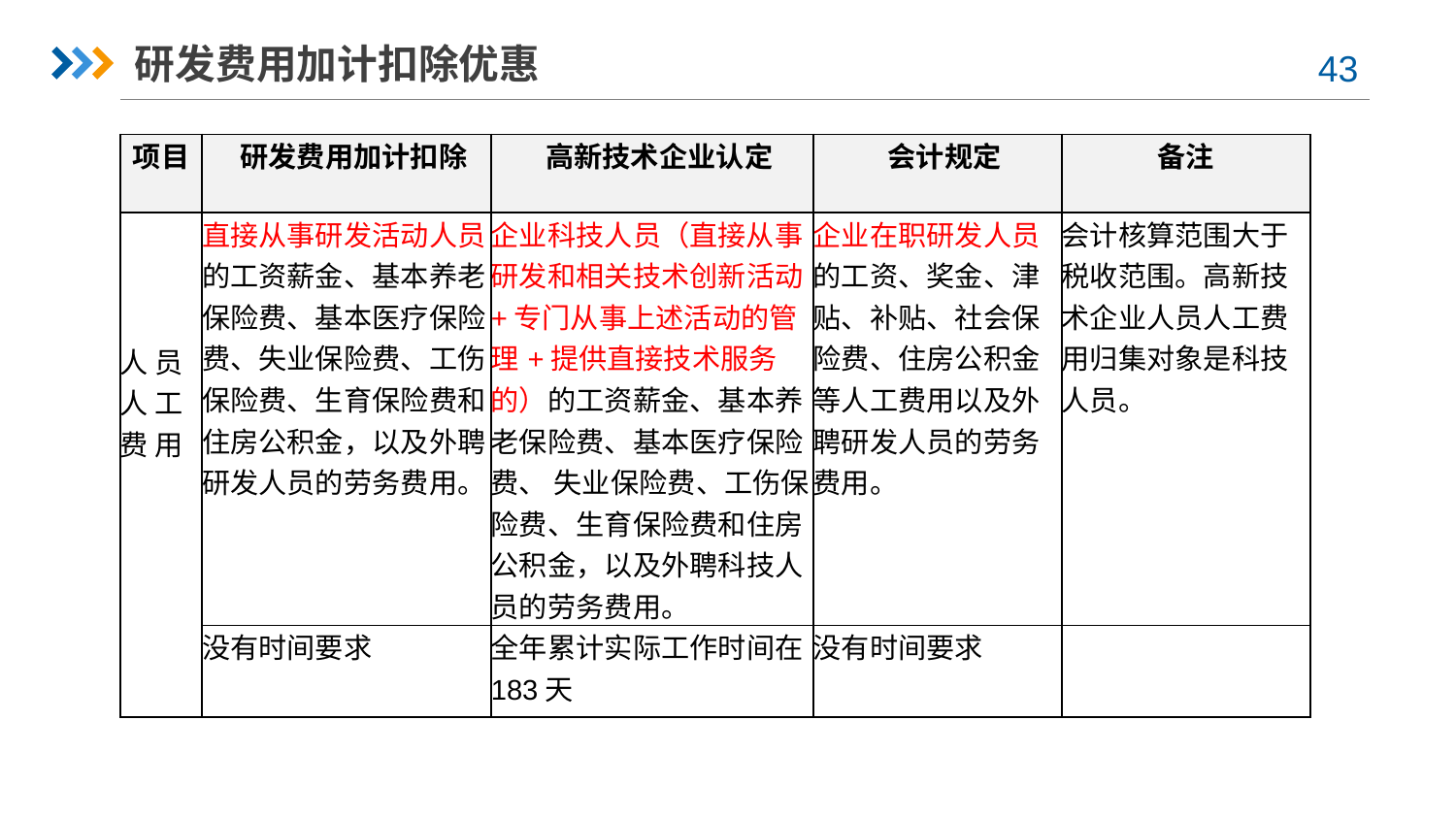

研发费用加计扣除优惠
| 项目 | 研发费用加计扣除 | 高新技术企业认定 | 会计规定 | 备注 |
| --- | --- | --- | --- | --- |
| 人 员 人 工 费 用 | 直接从事研发活动人员的工资薪金、基本养老保险费、基本医疗保险费、失业保险费、工伤保险费、生育保险费和住房公积金，以及外聘研发人员的劳务费用。 | 企业科技人员（直接从事研发和相关技术创新活动+专门从事上述活动的管理+提供直接技术服务的）的工资薪金、基本养老保险费、基本医疗保险费、 失业保险费、工伤保险费、生育保险费和住房公积金，以及外聘科技人员的劳务费用。 | 企业在职研发人员 的工资、奖金、津贴、补贴、社会保险费、住房公积金等人工费用以及外聘研发人员的劳务费用。 | 会计核算范围大于税收范围。高新技术企业人员人工费用归集对象是科技人员。 |
|  | 没有时间要求 | 全年累计实际工作时间在183天 | 没有时间要求 |  |